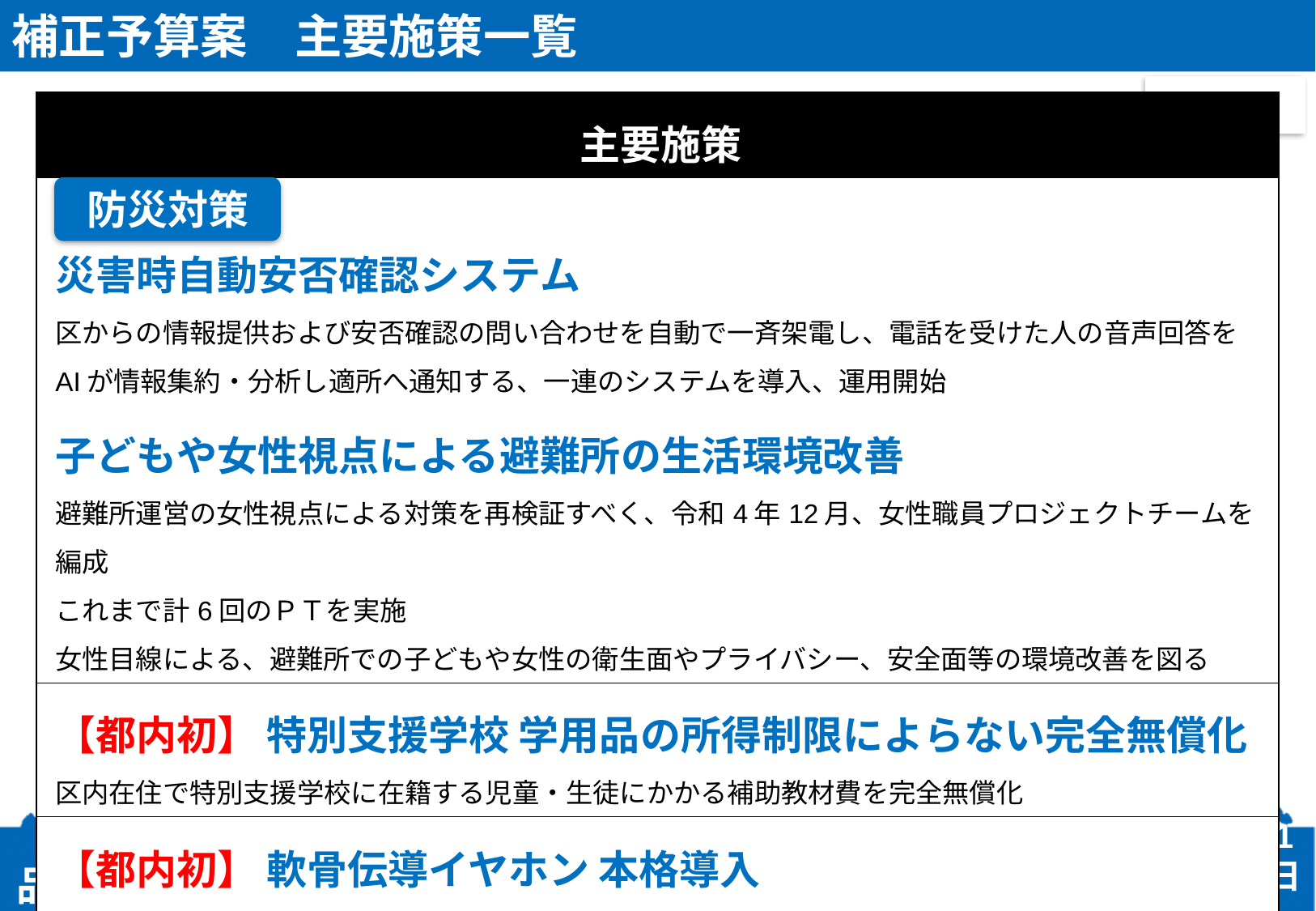

補正予算案　主要施策一覧

| 主要施策 |
| --- |
| 災害時自動安否確認システム 区からの情報提供および安否確認の問い合わせを自動で一斉架電し、電話を受けた人の音声回答を AIが情報集約・分析し適所へ通知する、一連のシステムを導入、運用開始 子どもや女性視点による避難所の生活環境改善 避難所運営の女性視点による対策を再検証すべく、令和4年12月、女性職員プロジェクトチームを編成 これまで計6回のＰＴを実施 女性目線による、避難所での子どもや女性の衛生面やプライバシー、安全面等の環境改善を図る |
| 【都内初】 特別支援学校 学用品の所得制限によらない完全無償化 区内在住で特別支援学校に在籍する児童・生徒にかかる補助教材費を完全無償化 |
| 【都内初】 軟骨伝導イヤホン 本格導入 高齢者の加齢性難聴支援を目的として、本庁舎窓口等に「軟骨伝導イヤホン」を本格導入 |
防災対策